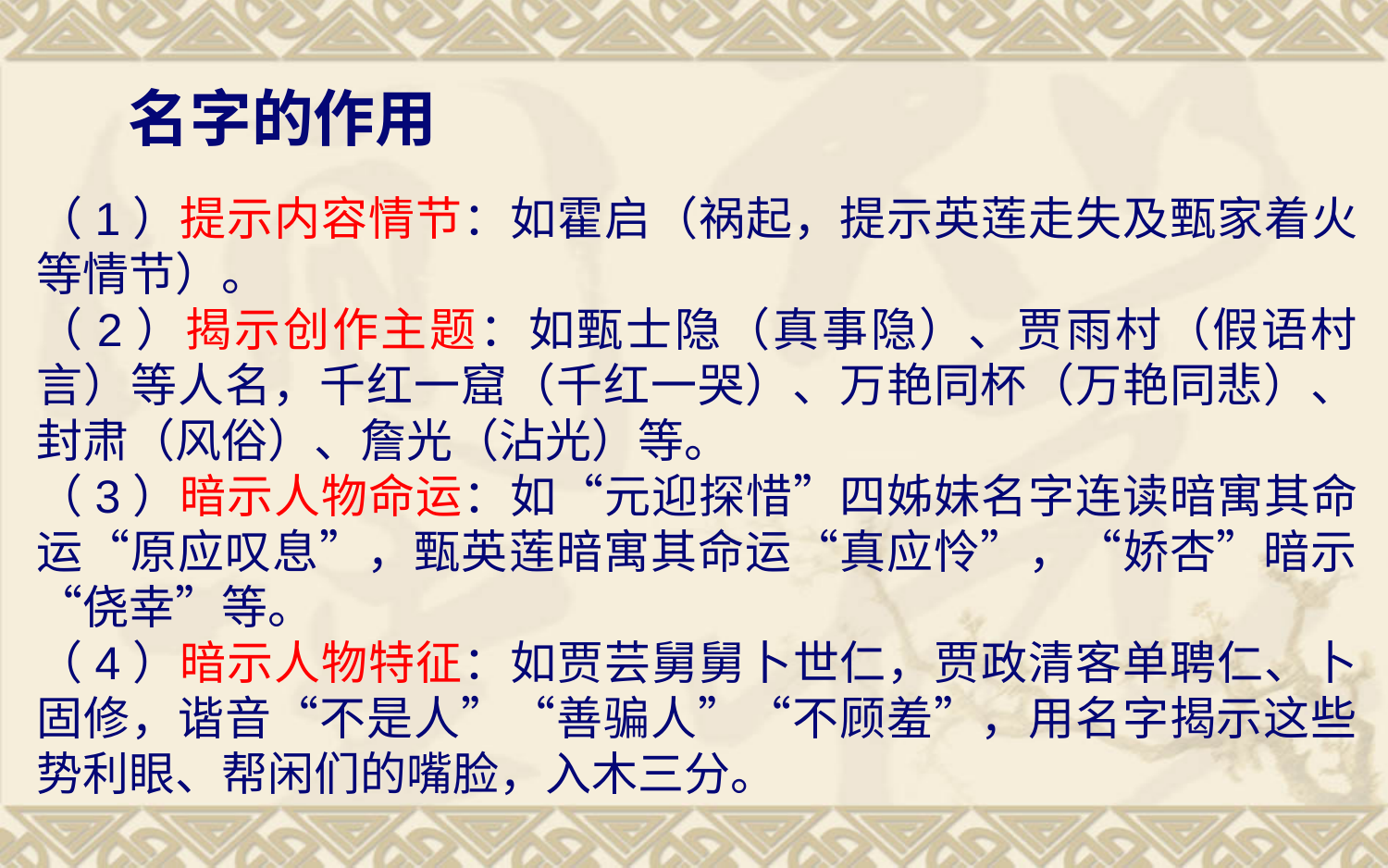

# 名字的作用
（1）提示内容情节：如霍启（祸起，提示英莲走失及甄家着火等情节）。
（2）揭示创作主题：如甄士隐（真事隐）、贾雨村（假语村言）等人名，千红一窟（千红一哭）、万艳同杯（万艳同悲）、封肃（风俗）、詹光（沾光）等。
（3）暗示人物命运：如“元迎探惜”四姊妹名字连读暗寓其命运“原应叹息”，甄英莲暗寓其命运“真应怜”，“娇杏”暗示“侥幸”等。
（4）暗示人物特征：如贾芸舅舅卜世仁，贾政清客单聘仁、卜固修，谐音“不是人”“善骗人”“不顾羞”，用名字揭示这些势利眼、帮闲们的嘴脸，入木三分。